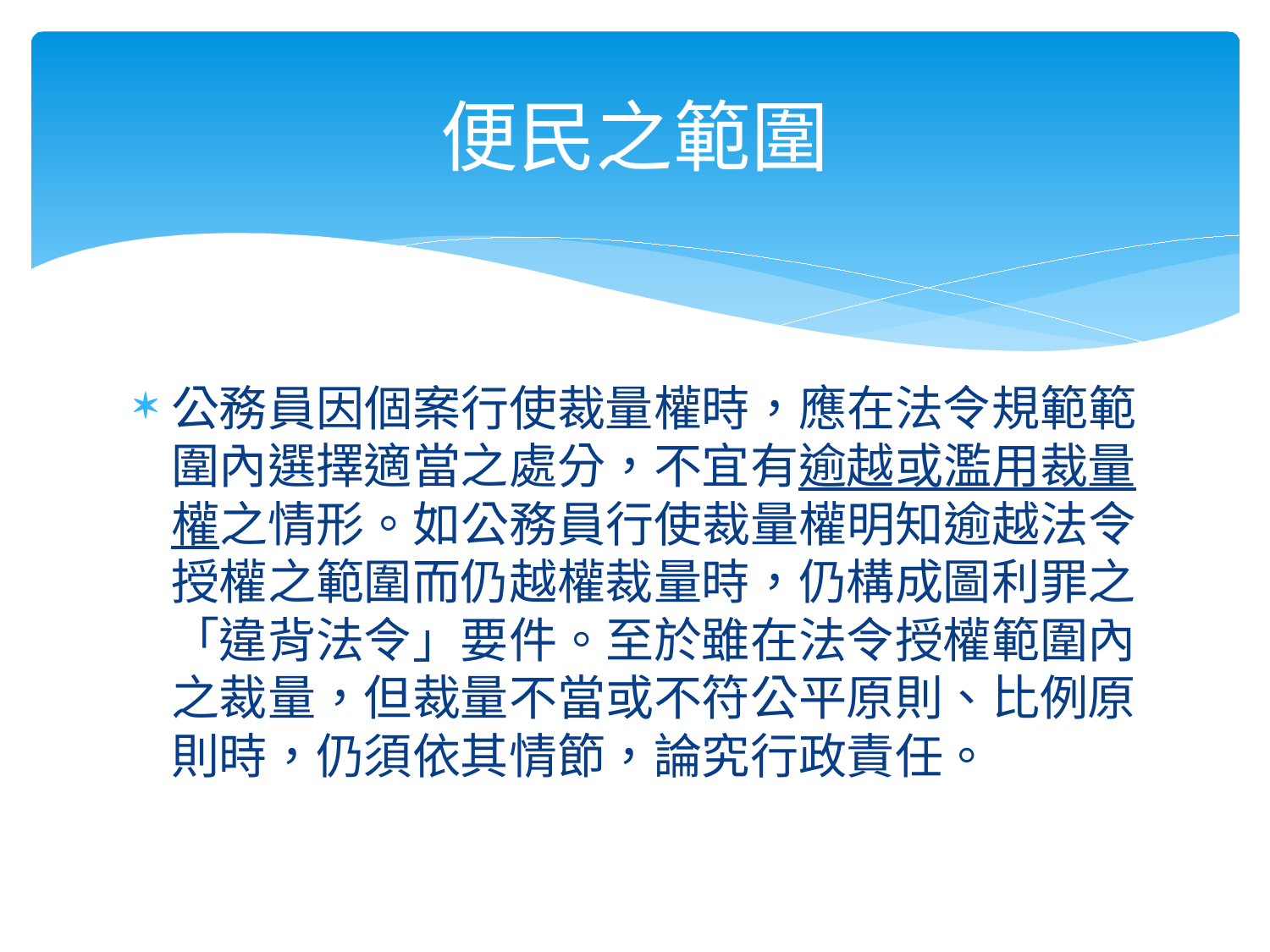

# 便民之範圍
公務員因個案行使裁量權時，應在法令規範範圍內選擇適當之處分，不宜有逾越或濫用裁量權之情形。如公務員行使裁量權明知逾越法令授權之範圍而仍越權裁量時，仍構成圖利罪之「違背法令」要件。至於雖在法令授權範圍內之裁量，但裁量不當或不符公平原則、比例原則時，仍須依其情節，論究行政責任。